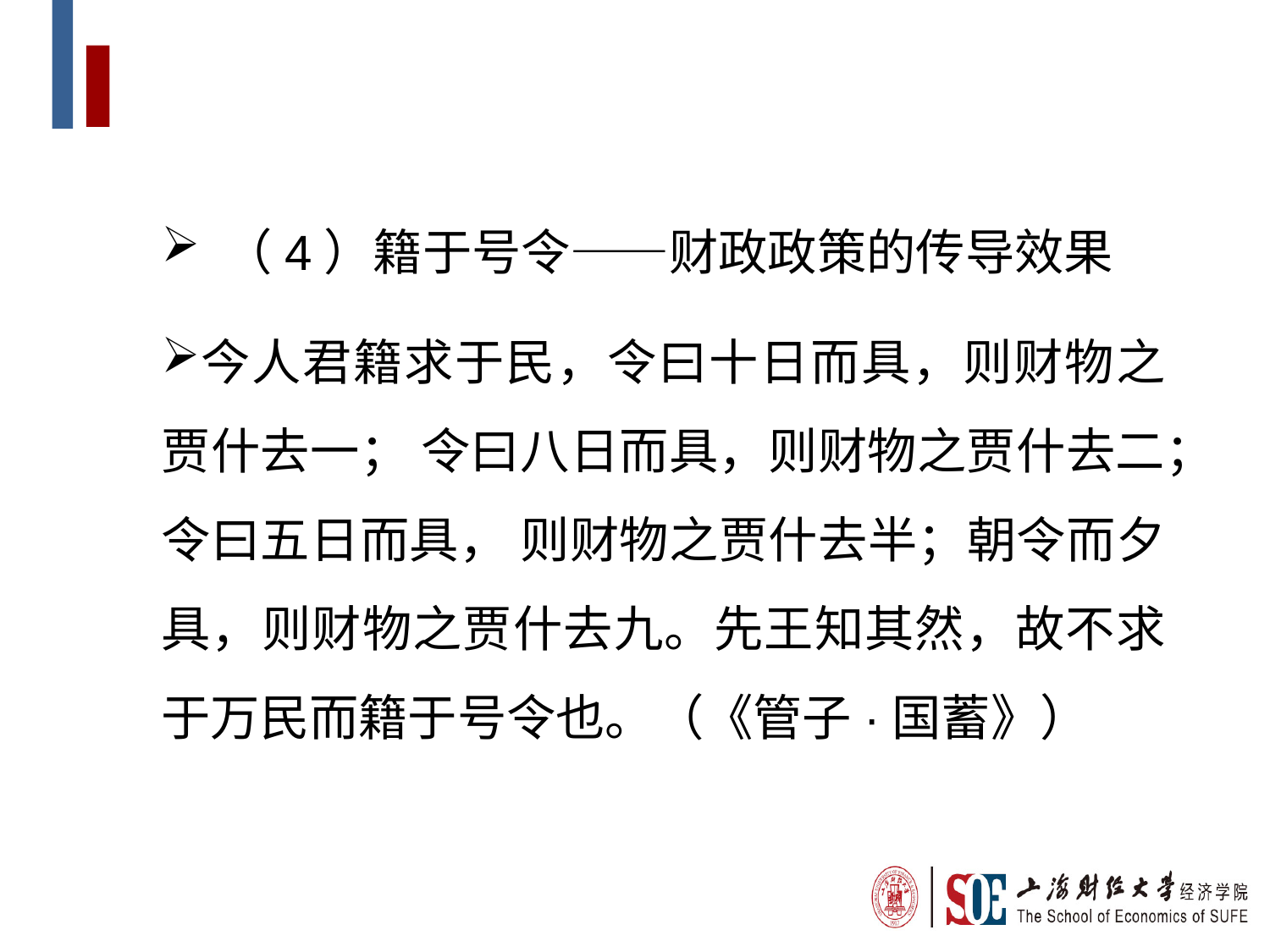

（4）籍于号令——财政政策的传导效果
今人君籍求于民，令曰十日而具，则财物之贾什去一； 令曰八日而具，则财物之贾什去二；令曰五日而具， 则财物之贾什去半；朝令而夕具，则财物之贾什去九。先王知其然，故不求于万民而籍于号令也。（《管子·国蓄》）